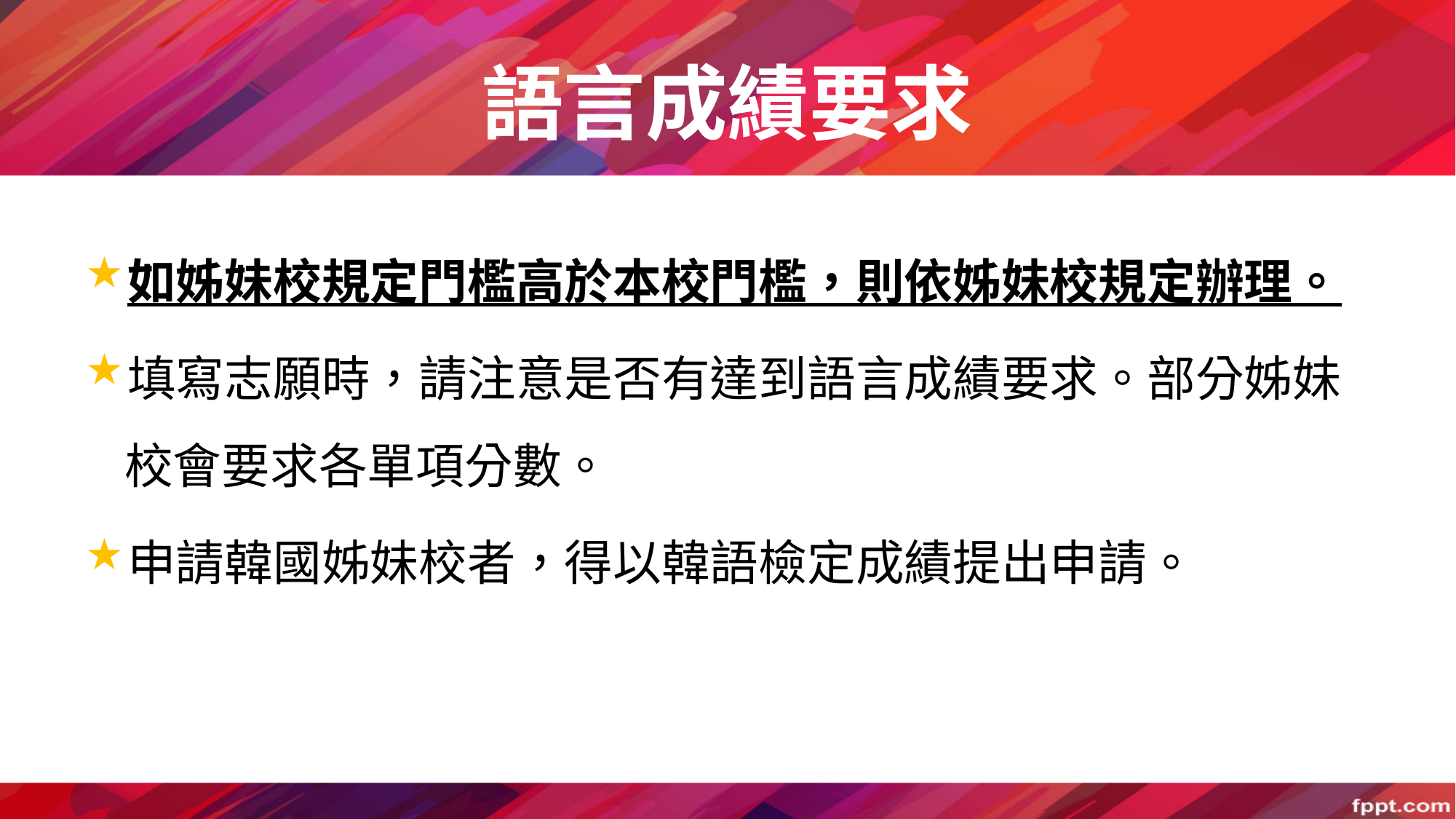

# 語言成績要求
如姊妹校規定門檻高於本校門檻，則依姊妹校規定辦理。
填寫志願時，請注意是否有達到語言成績要求。部分姊妹校會要求各單項分數。
申請韓國姊妹校者，得以韓語檢定成績提出申請。